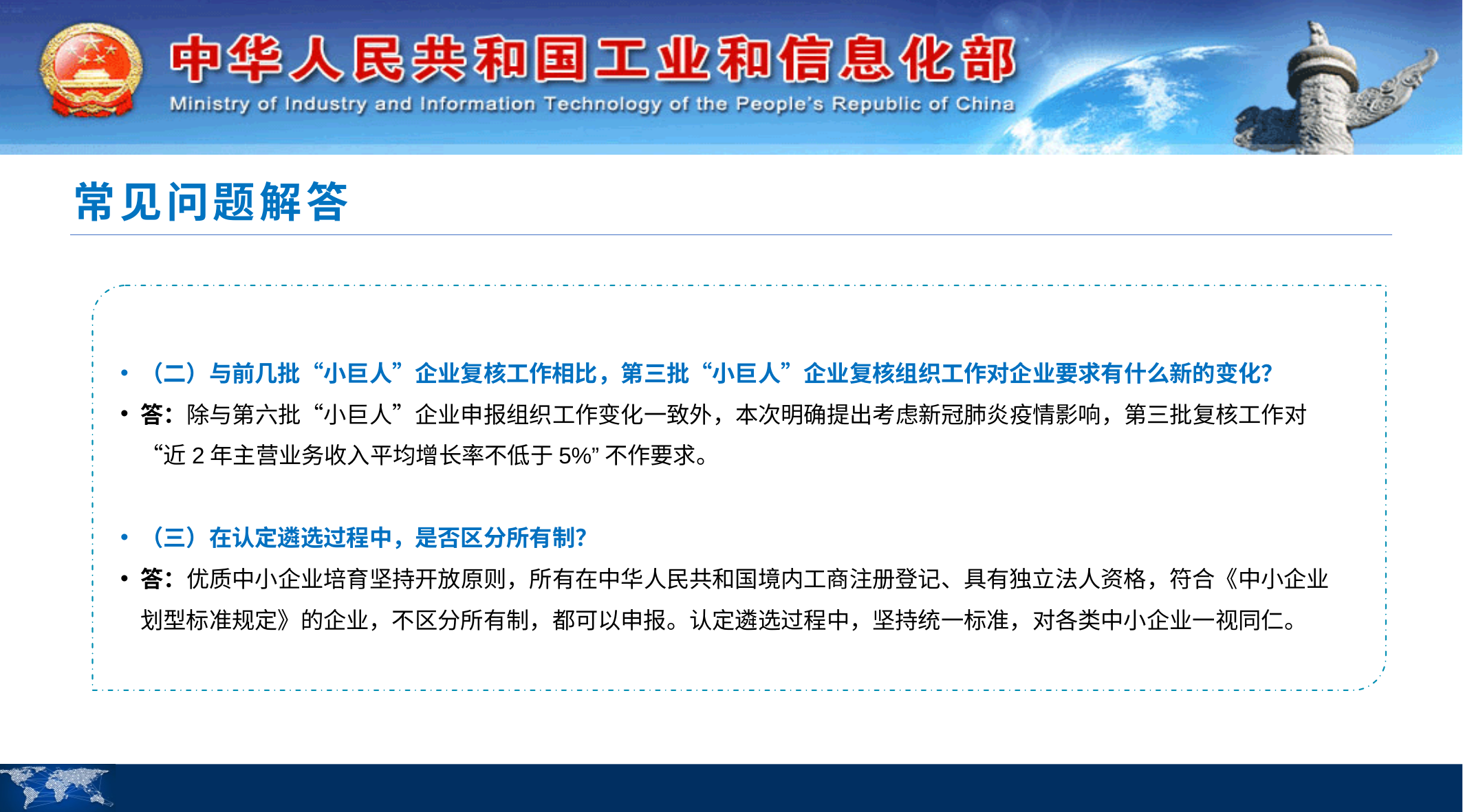

常见问题解答

（二）与前几批“小巨人”企业复核工作相比，第三批“小巨人”企业复核组织工作对企业要求有什么新的变化？
答：除与第六批“小巨人”企业申报组织工作变化一致外，本次明确提出考虑新冠肺炎疫情影响，第三批复核工作对“近2年主营业务收入平均增长率不低于5%”不作要求。

（三）在认定遴选过程中，是否区分所有制？
答：优质中小企业培育坚持开放原则，所有在中华人民共和国境内工商注册登记、具有独立法人资格，符合《中小企业划型标准规定》的企业，不区分所有制，都可以申报。认定遴选过程中，坚持统一标准，对各类中小企业一视同仁。